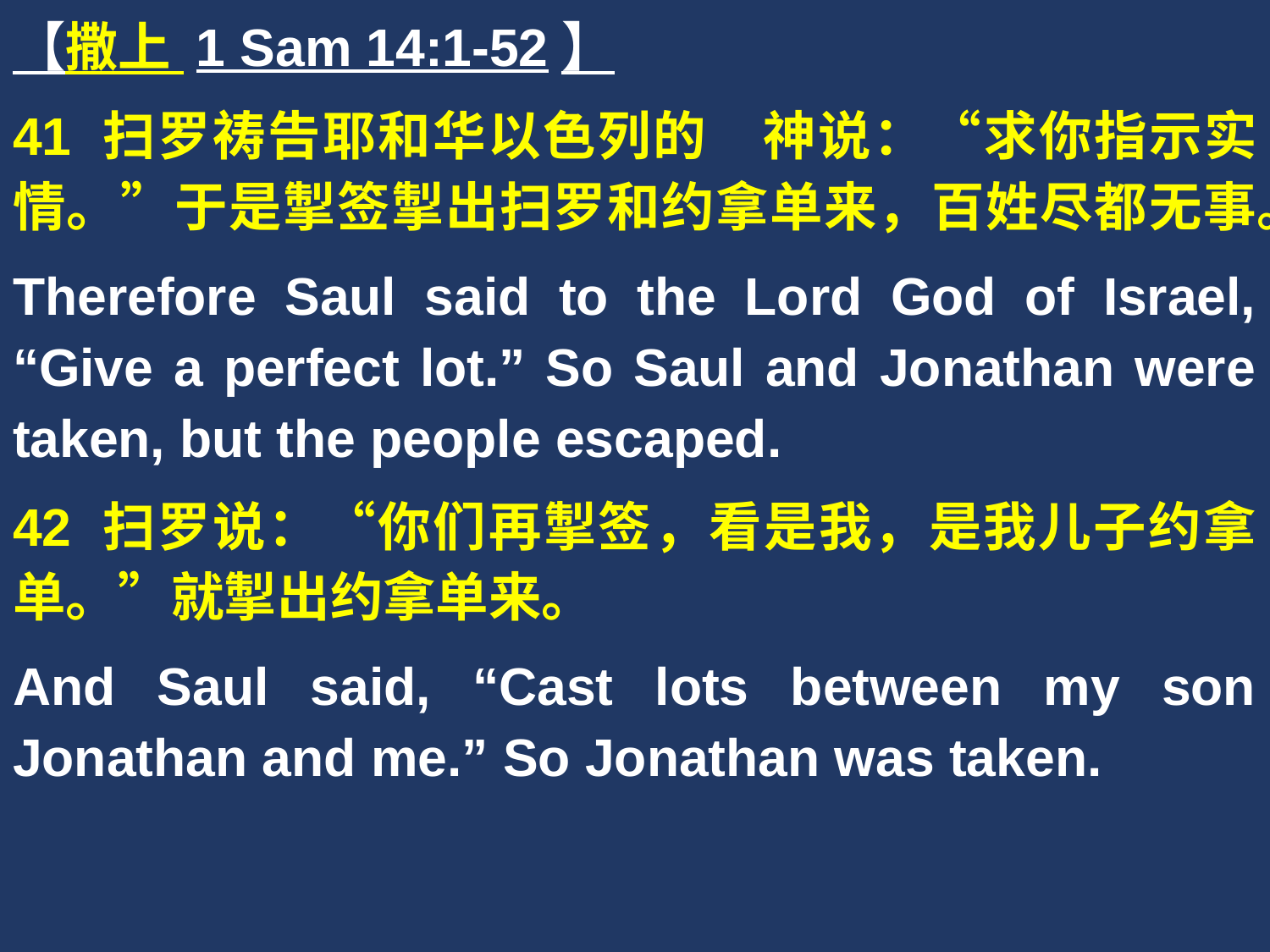

【撒上 1 Sam 14:1-52】
41 扫罗祷告耶和华以色列的　神说：“求你指示实情。”于是掣签掣出扫罗和约拿单来，百姓尽都无事。
Therefore Saul said to the Lord God of Israel, “Give a perfect lot.” So Saul and Jonathan were taken, but the people escaped.
42 扫罗说：“你们再掣签，看是我，是我儿子约拿单。”就掣出约拿单来。
And Saul said, “Cast lots between my son Jonathan and me.” So Jonathan was taken.